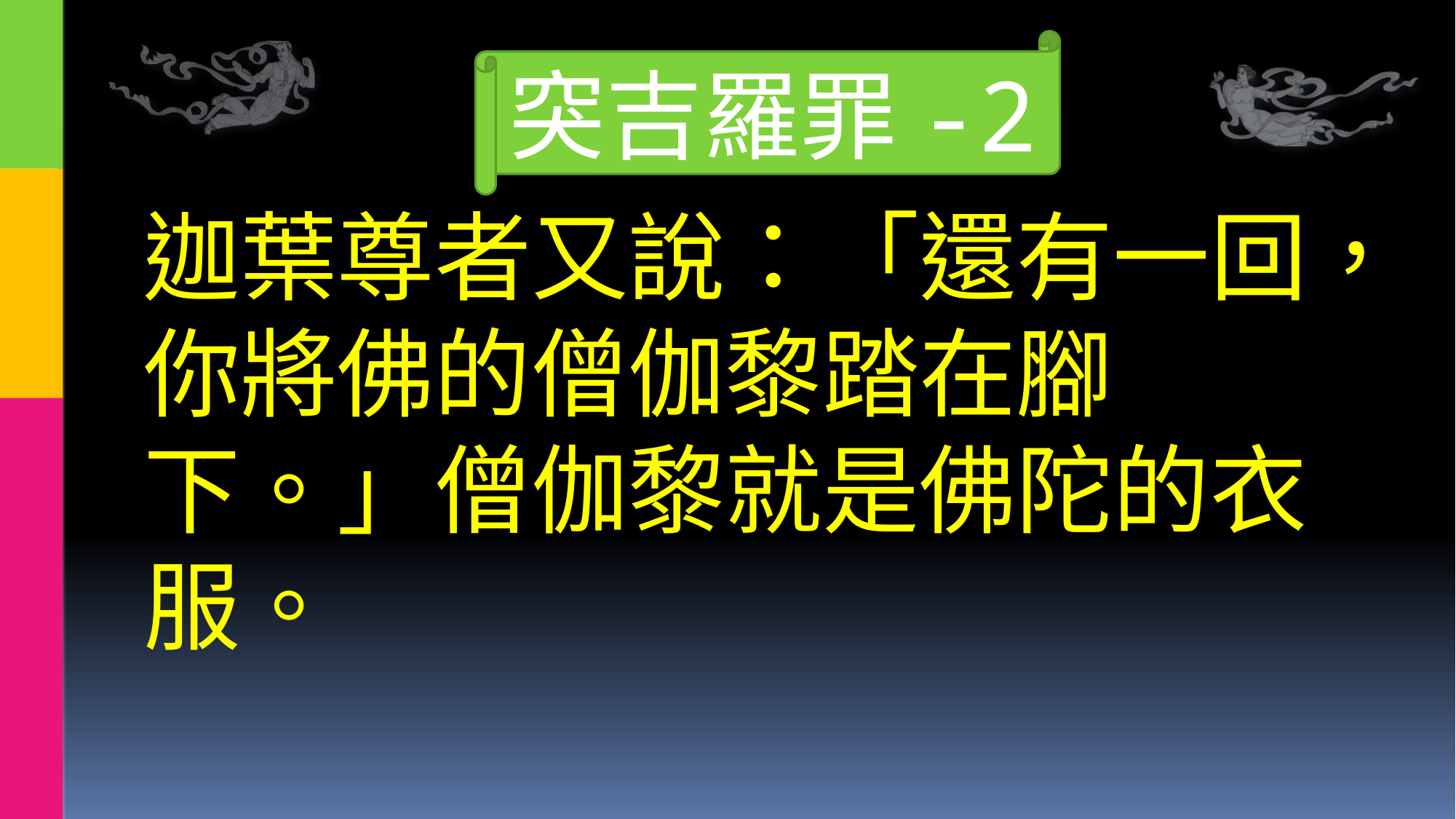

突吉羅罪-2
迦葉尊者又說：「還有一回，你將佛的僧伽黎踏在腳下。」僧伽黎就是佛陀的衣服。